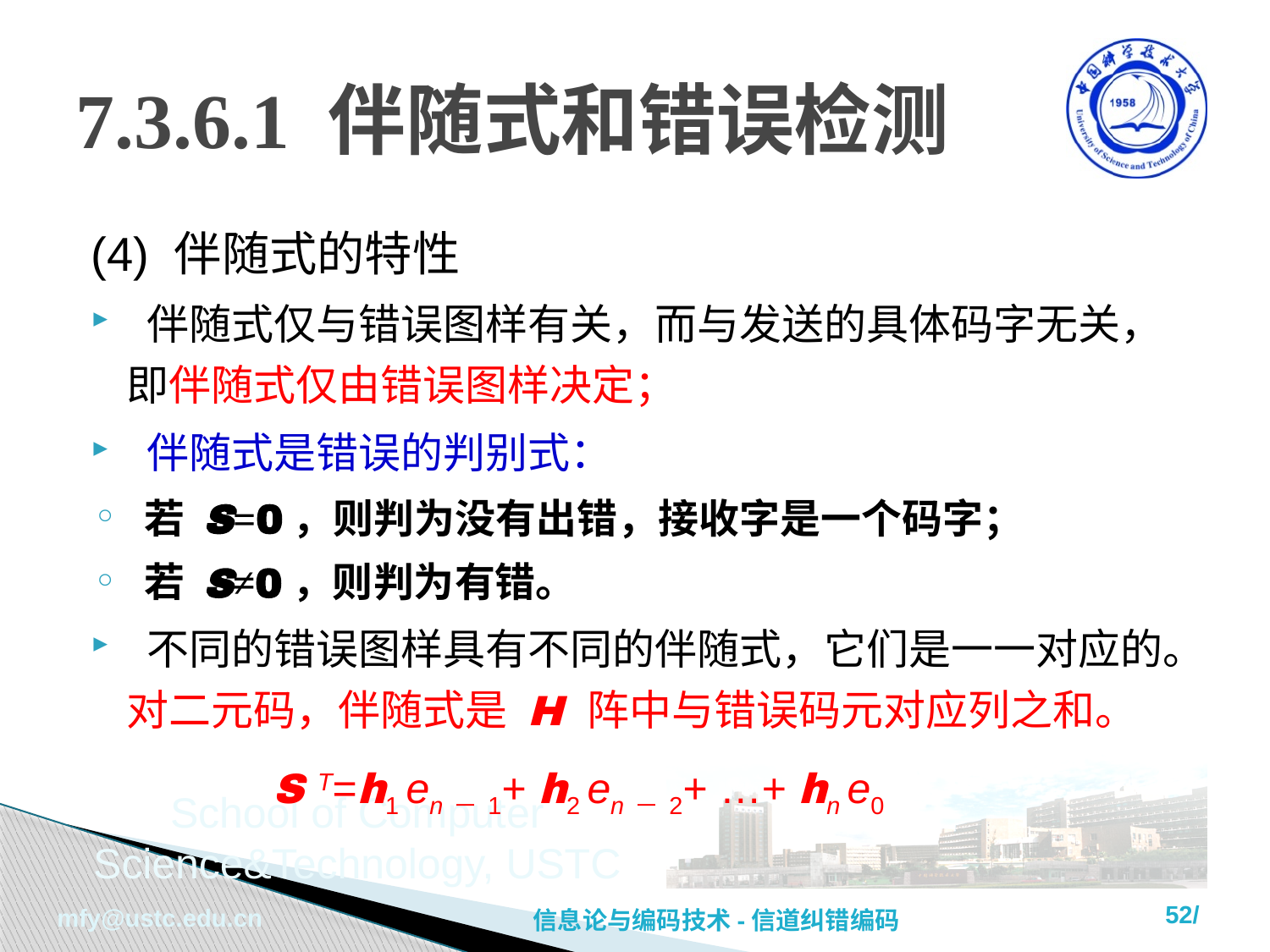

# 7.3.6.1 伴随式和错误检测
(4) 伴随式的特性
 伴随式仅与错误图样有关，而与发送的具体码字无关，即伴随式仅由错误图样决定；
 伴随式是错误的判别式：
 若 S=0，则判为没有出错，接收字是一个码字；
 若 S≠0，则判为有错。
 不同的错误图样具有不同的伴随式，它们是一一对应的。对二元码，伴随式是 H 阵中与错误码元对应列之和。
           S T=h1 en－1+ h2 en－2+ …+ hn e0